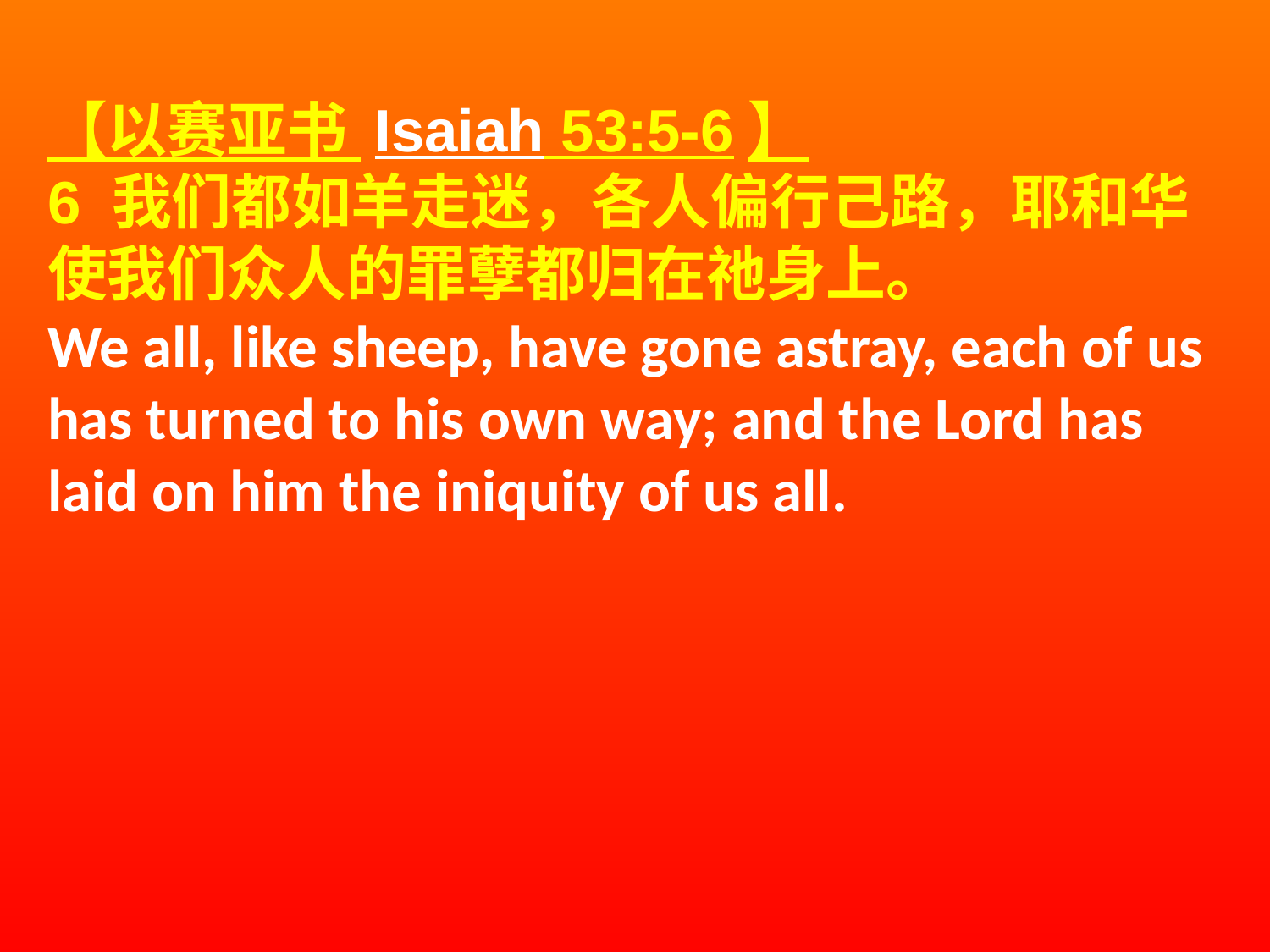

【以赛亚书 Isaiah 53:5-6】
6 我们都如羊走迷，各人偏行己路，耶和华使我们众人的罪孽都归在祂身上。
We all, like sheep, have gone astray, each of us has turned to his own way; and the Lord has laid on him the iniquity of us all.